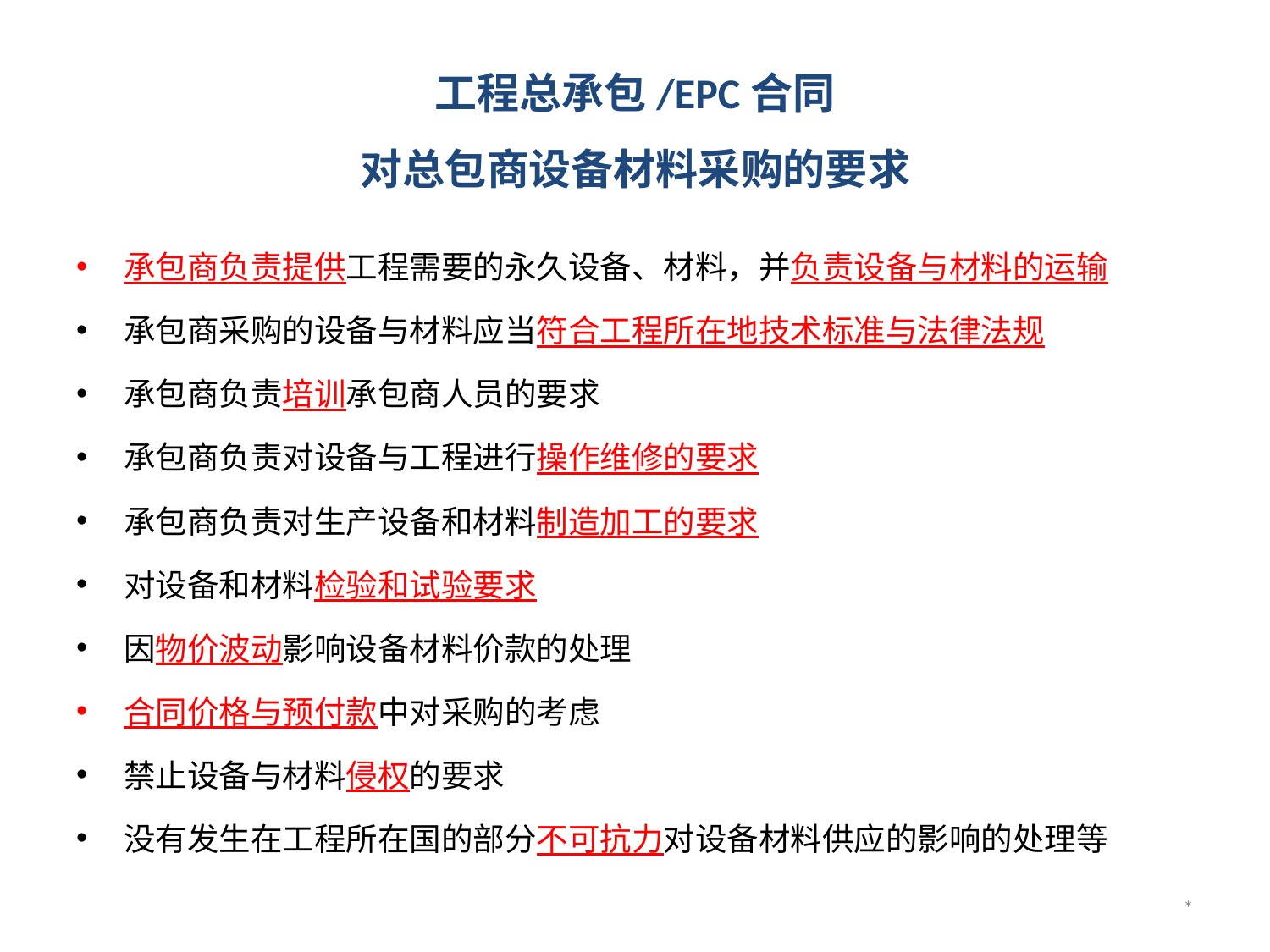

# 工程总承包/EPC合同 对总包商设备材料采购的要求
承包商负责提供工程需要的永久设备、材料，并负责设备与材料的运输
承包商采购的设备与材料应当符合工程所在地技术标准与法律法规
承包商负责培训承包商人员的要求
承包商负责对设备与工程进行操作维修的要求
承包商负责对生产设备和材料制造加工的要求
对设备和材料检验和试验要求
因物价波动影响设备材料价款的处理
合同价格与预付款中对采购的考虑
禁止设备与材料侵权的要求
没有发生在工程所在国的部分不可抗力对设备材料供应的影响的处理等
*